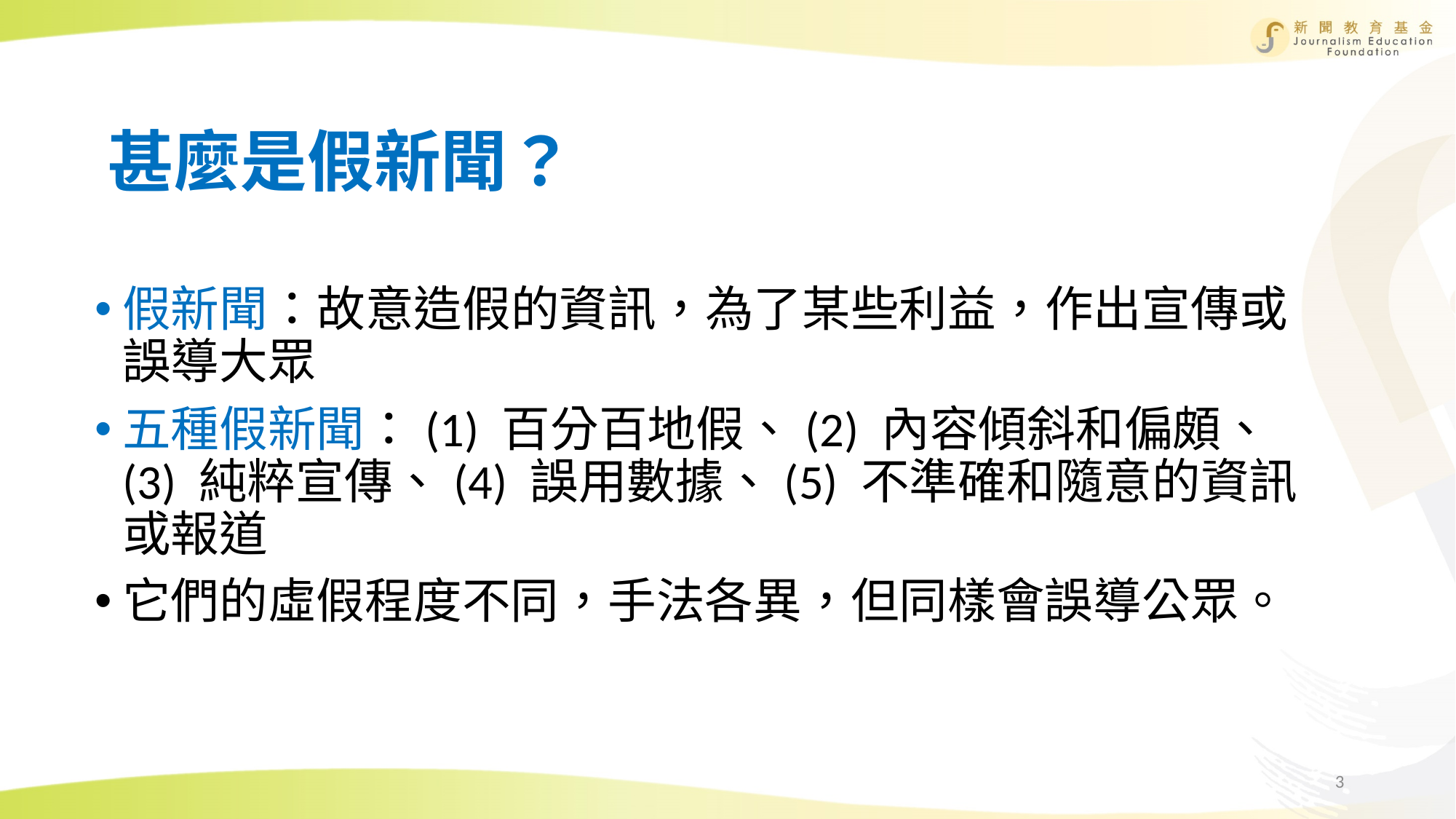

# 甚麼是假新聞？
假新聞：故意造假的資訊，為了某些利益，作出宣傳或誤導大眾
五種假新聞：(1) 百分百地假、(2) 內容傾斜和偏頗、(3) 純粹宣傳、(4) 誤用數據、(5) 不準確和隨意的資訊或報道
它們的虛假程度不同，手法各異，但同樣會誤導公眾。
3